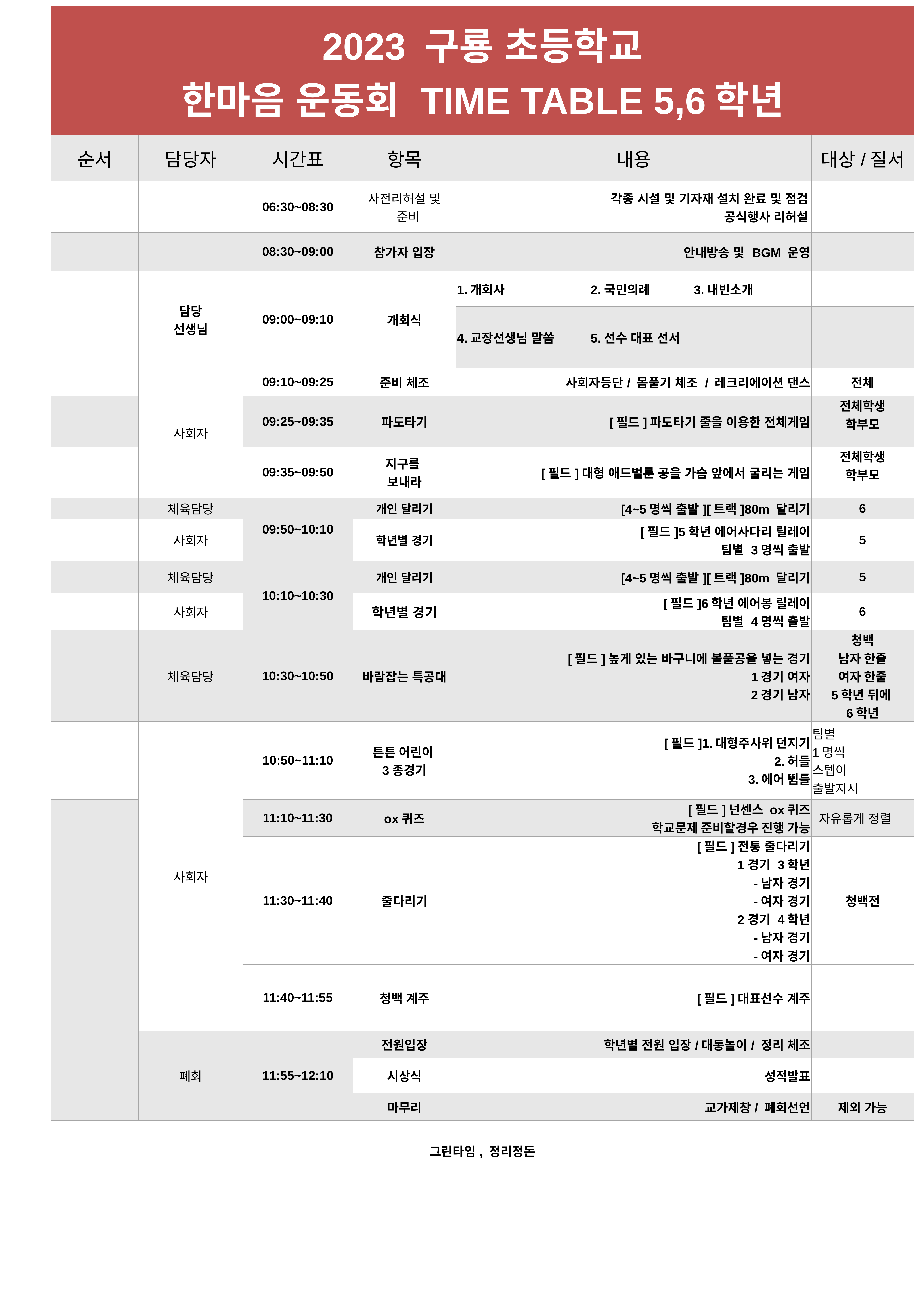

| 2023 구룡 초등학교 한마음 운동회 TIME TABLE 5,6학년 |  |  |  |  |  |  |  |
| --- | --- | --- | --- | --- | --- | --- | --- |
| 순서 | 담당자 | 시간표 | 항목 | 내용 |  |  | 대상/질서 |
|  |  | 06:30~08:30 | 사전리허설 및 준비 | 각종 시설 및 기자재 설치 완료 및 점검 공식행사 리허설 |  |  |  |
|  |  | 08:30~09:00 | 참가자 입장 | 안내방송 및 BGM 운영 |  |  |  |
|  | 담당 선생님 | 09:00~09:10 | 개회식 | 1.개회사 | 2.국민의례 | 3.내빈소개 |  |
|  |  |  |  | 4.교장선생님 말씀 | 5.선수 대표 선서 |  |  |
|  | 사회자 | 09:10~09:25 | 준비 체조 | 사회자등단/ 몸풀기 체조 / 레크리에이션 댄스 |  |  | 전체 |
|  |  | 09:25~09:35 | 파도타기 | [필드]파도타기 줄을 이용한 전체게임 |  |  | 전체학생 학부모 |
|  |  | 09:35~09:50 | 지구를 보내라 | [필드]대형 애드벌룬 공을 가슴 앞에서 굴리는 게임 |  |  | 전체학생 학부모 |
|  | 체육담당 | 09:50~10:10 | 개인 달리기 | [4~5명씩 출발][트랙]80m 달리기 |  |  | 6 |
|  | 사회자 |  | 학년별 경기 | [필드]5학년 에어사다리 릴레이 팀별 3명씩 출발 |  |  | 5 |
|  | 체육담당 | 10:10~10:30 | 개인 달리기 | [4~5명씩 출발][트랙]80m 달리기 |  |  | 5 |
|  | 사회자 |  | 학년별 경기 | [필드]6학년 에어봉 릴레이 팀별 4명씩 출발 |  |  | 6 |
|  | 체육담당 | 10:30~10:50 | 바람잡는 특공대 | [필드]높게 있는 바구니에 볼풀공을 넣는 경기 1경기 여자 2경기 남자 |  |  | 청백 남자 한줄 여자 한줄 5학년 뒤에 6학년 |
|  | 사회자 | 10:50~11:10 | 튼튼 어린이 3종경기 | [필드]1.대형주사위 던지기 2.허들 3.에어 뜀틀 |  |  | 팀별 1명씩 스텝이 출발지시 |
|  |  | 11:10~11:30 | ox퀴즈 | [필드]넌센스 ox퀴즈 학교문제 준비할경우 진행 가능 |  |  | 자유롭게 정렬 |
|  |  | 11:30~11:40 | 줄다리기 | [필드]전통 줄다리기 1경기 3학년 -남자 경기 -여자 경기 2경기 4학년 -남자 경기 -여자 경기 |  |  | 청백전 |
|  |  |  |  |  |  |  |  |
|  |  | 11:40~11:55 | 청백 계주 | [필드]대표선수 계주 |  |  |  |
|  | 폐회 | 11:55~12:10 | 전원입장 | 학년별 전원 입장/대동놀이/ 정리 체조 |  |  |  |
|  |  |  | 시상식 | 성적발표 |  |  |  |
|  |  |  | 마무리 | 교가제창/ 폐회선언 |  |  | 제외 가능 |
| 그린타임, 정리정돈 |  |  |  |  |  |  |  |